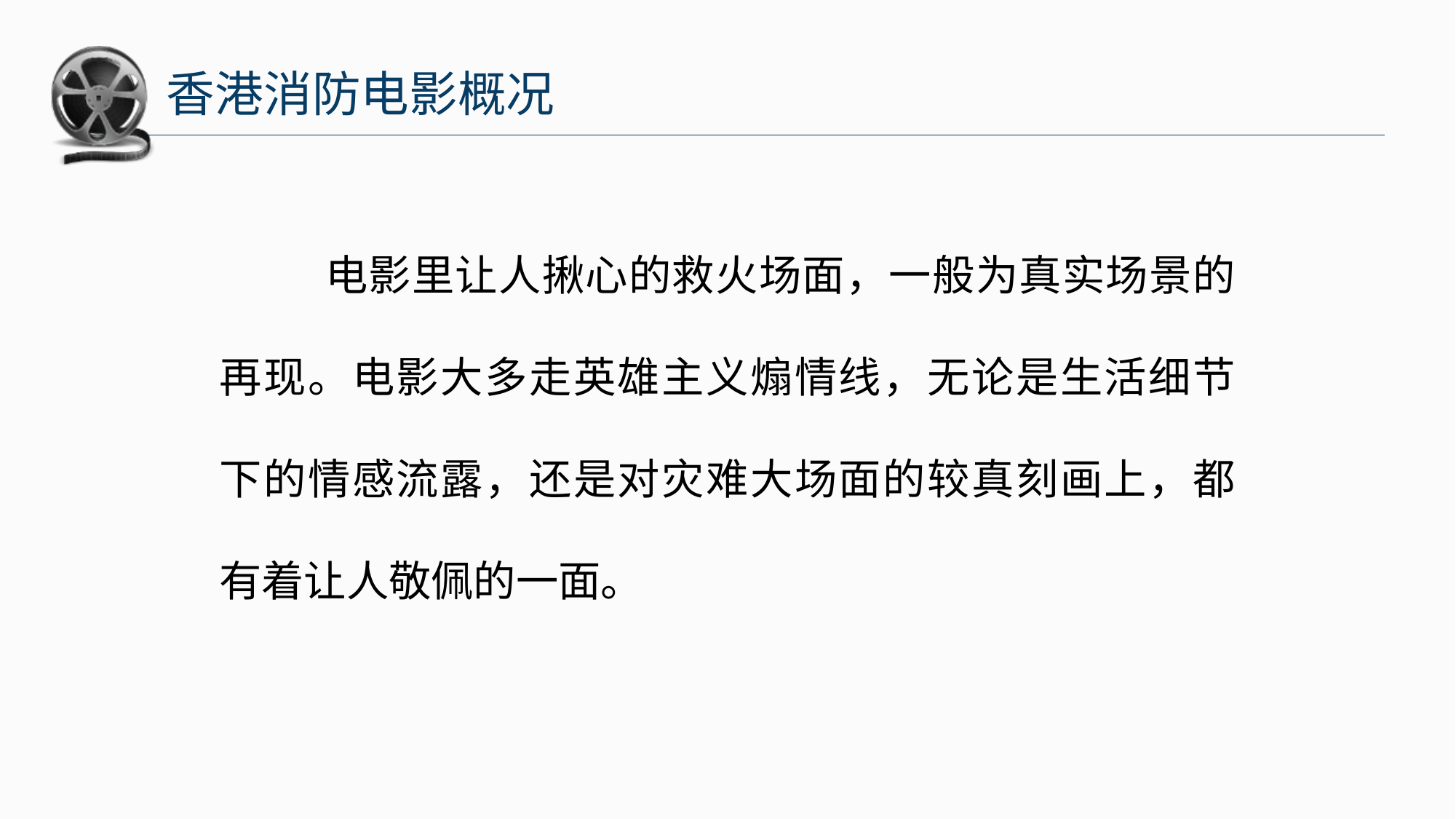

香港消防电影概况
         电影里让人揪心的救火场面，一般为真实场景的再现。电影大多走英雄主义煽情线，无论是生活细节下的情感流露，还是对灾难大场面的较真刻画上，都有着让人敬佩的一面。